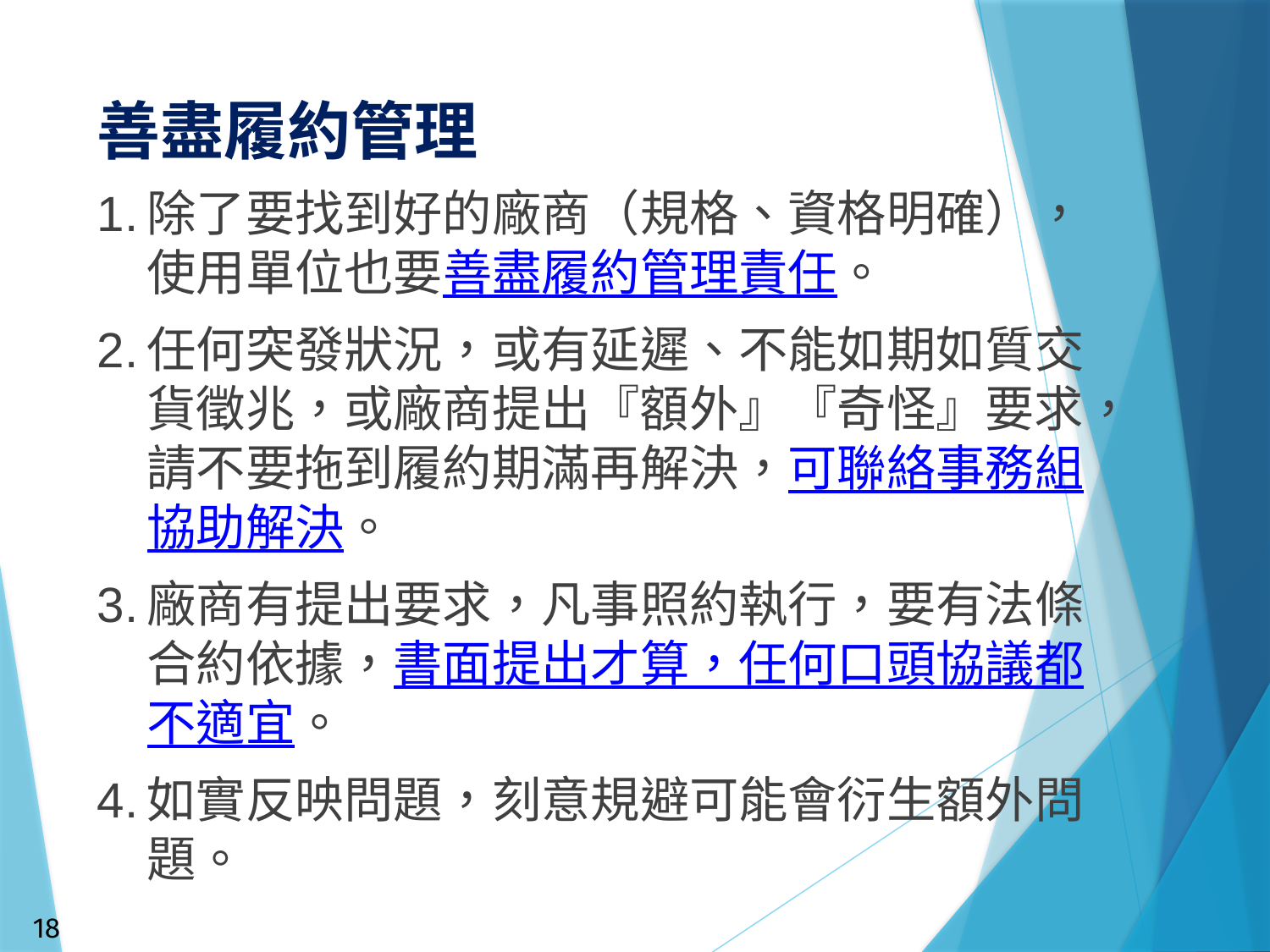

# 善盡履約管理
除了要找到好的廠商（規格、資格明確），使用單位也要善盡履約管理責任。
任何突發狀況，或有延遲、不能如期如質交貨徵兆，或廠商提出『額外』『奇怪』要求，請不要拖到履約期滿再解決，可聯絡事務組協助解決。
廠商有提出要求，凡事照約執行，要有法條合約依據，書面提出才算，任何口頭協議都不適宜。
如實反映問題，刻意規避可能會衍生額外問題。
18